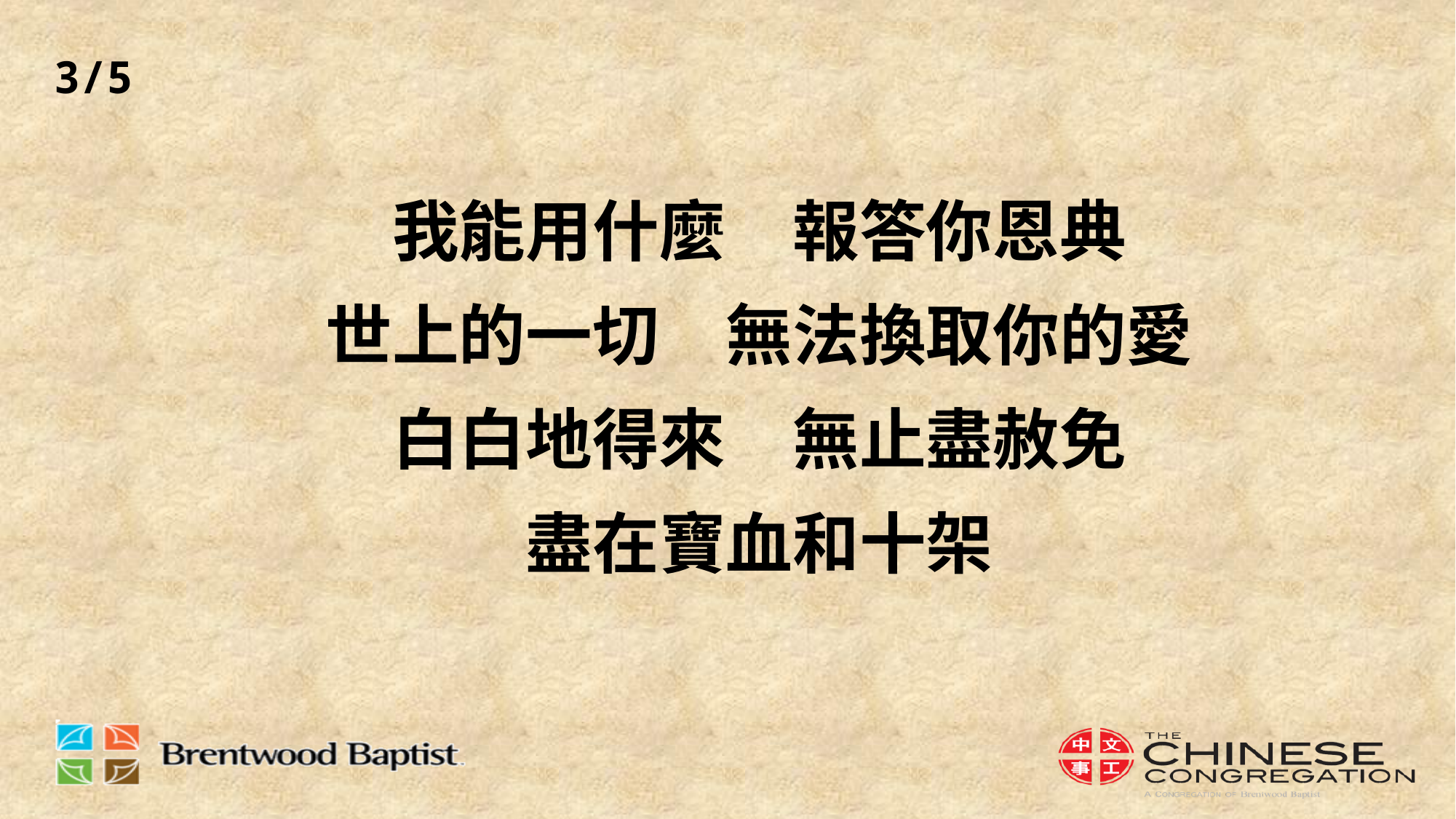

3/5
# 我能用什麼　報答你恩典 世上的一切　無法換取你的愛 白白地得來　無止盡赦免 盡在寶血和十架